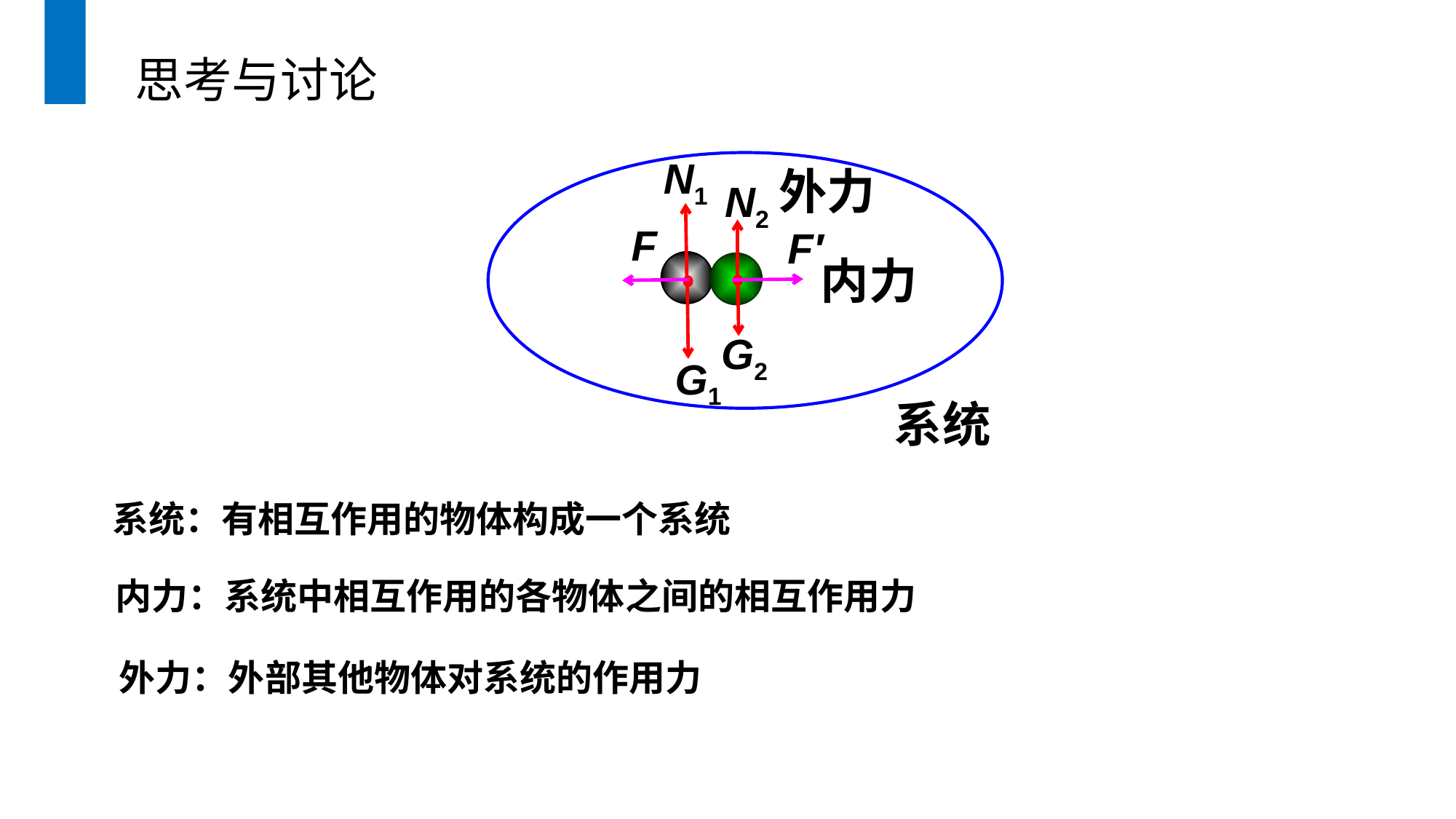

思考与讨论
N1
N2
F
F′

G2
G1

外力
内力

系统
系统：有相互作用的物体构成一个系统
内力：系统中相互作用的各物体之间的相互作用力
外力：外部其他物体对系统的作用力